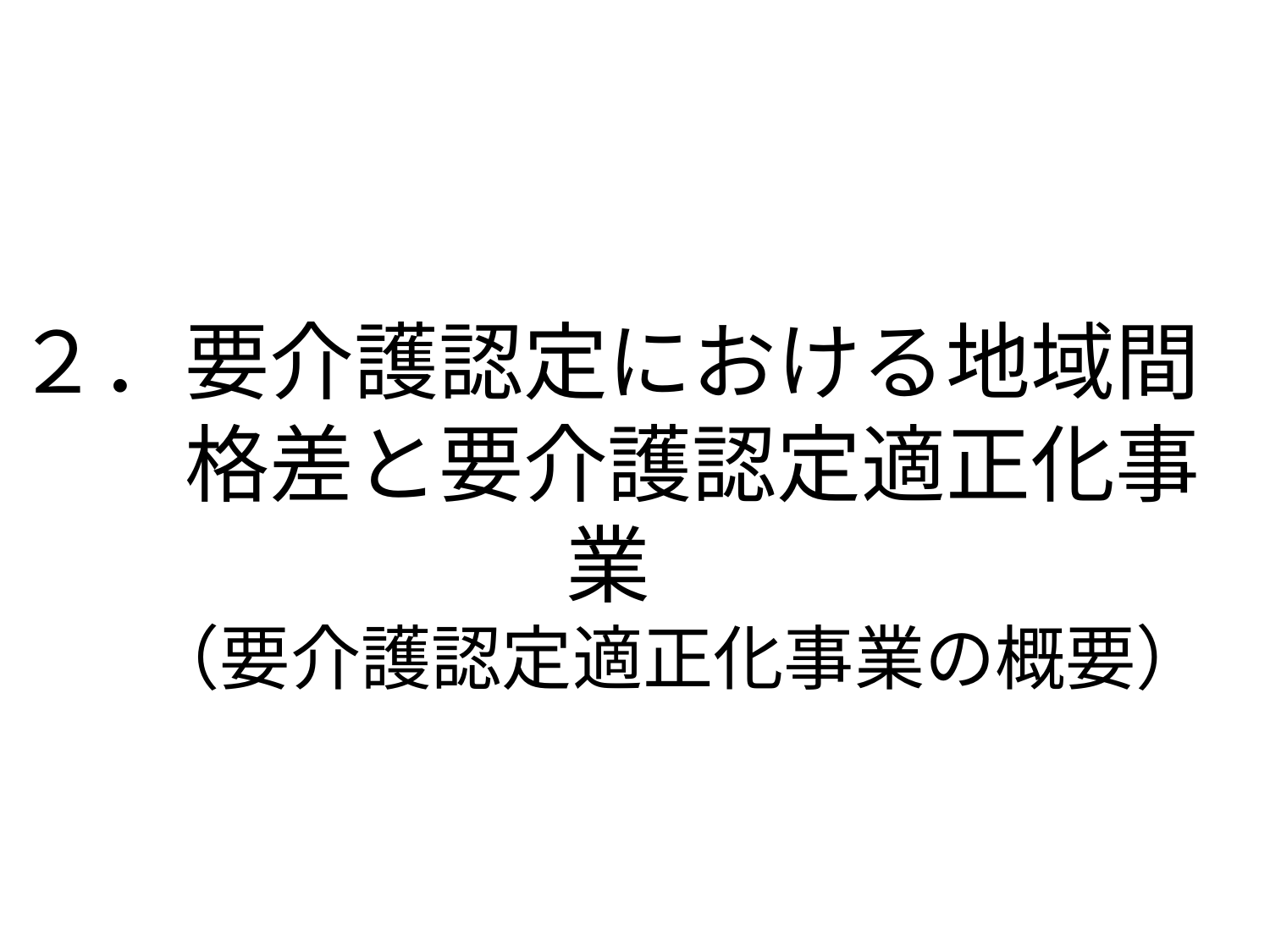

２．要介護認定における地域間
　　格差と要介護認定適正化事業
　　（要介護認定適正化事業の概要）